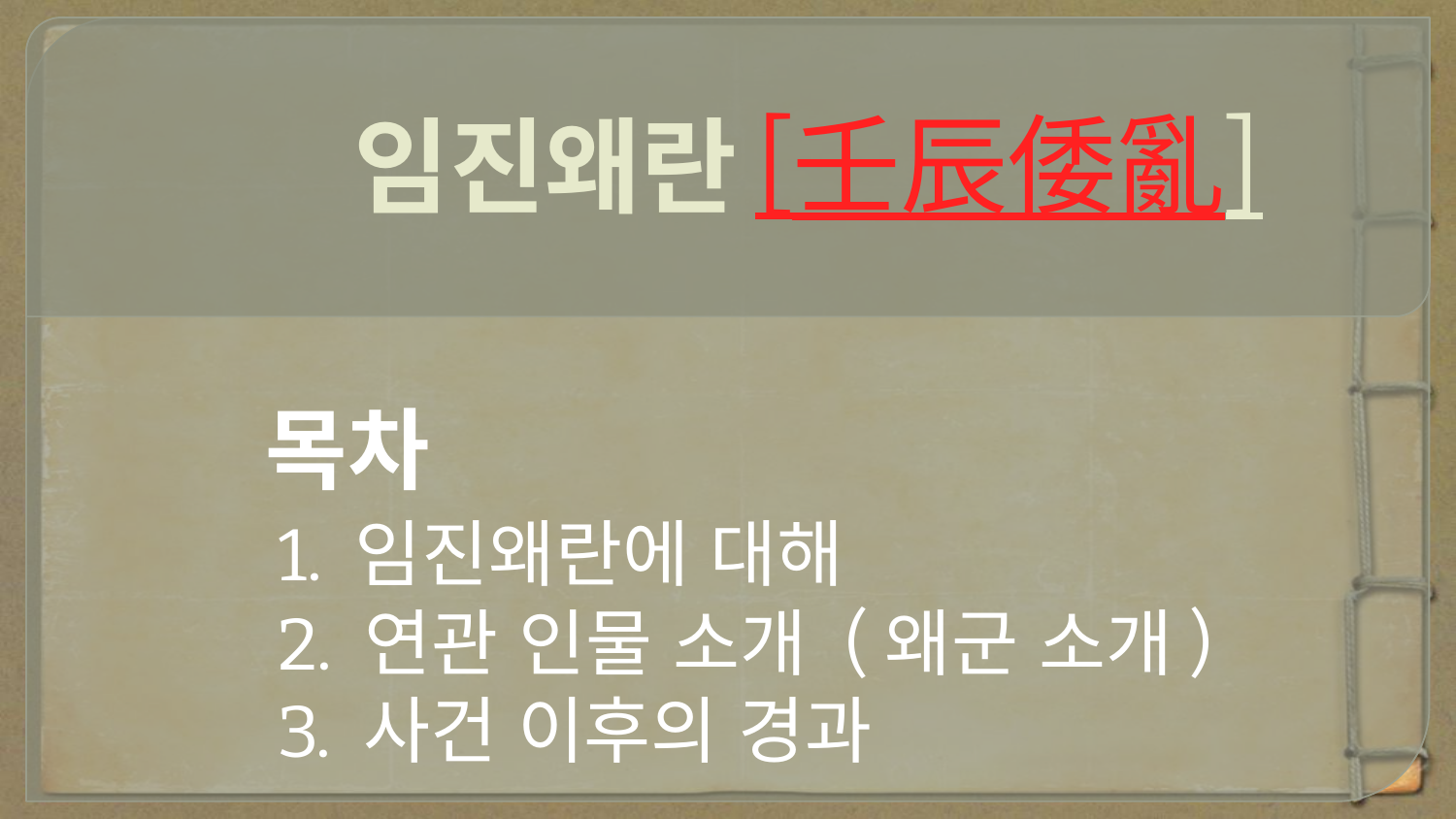

# 임진왜란[壬辰倭亂]
 목차
    1. 임진왜란에 대해
    2. 연관 인물 소개 (왜군 소개)
    3. 사건 이후의 경과